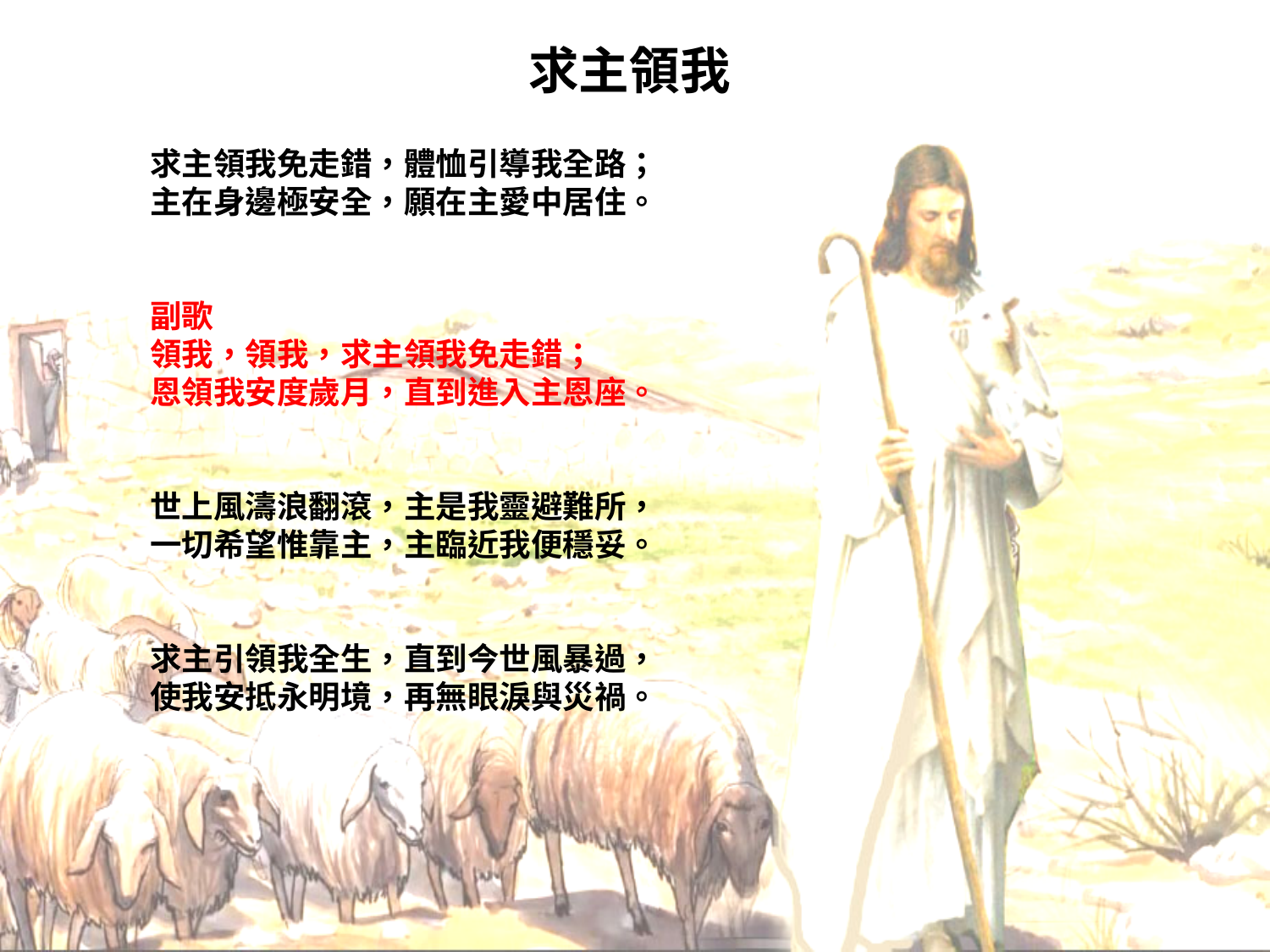

# 求主領我
求主領我免走錯，體恤引導我全路；
主在身邊極安全，願在主愛中居住。

副歌
領我，領我，求主領我免走錯；
恩領我安度歲月，直到進入主恩座。

世上風濤浪翻滾，主是我靈避難所，
一切希望惟靠主，主臨近我便穩妥。

求主引領我全生，直到今世風暴過，
使我安抵永明境，再無眼淚與災禍。